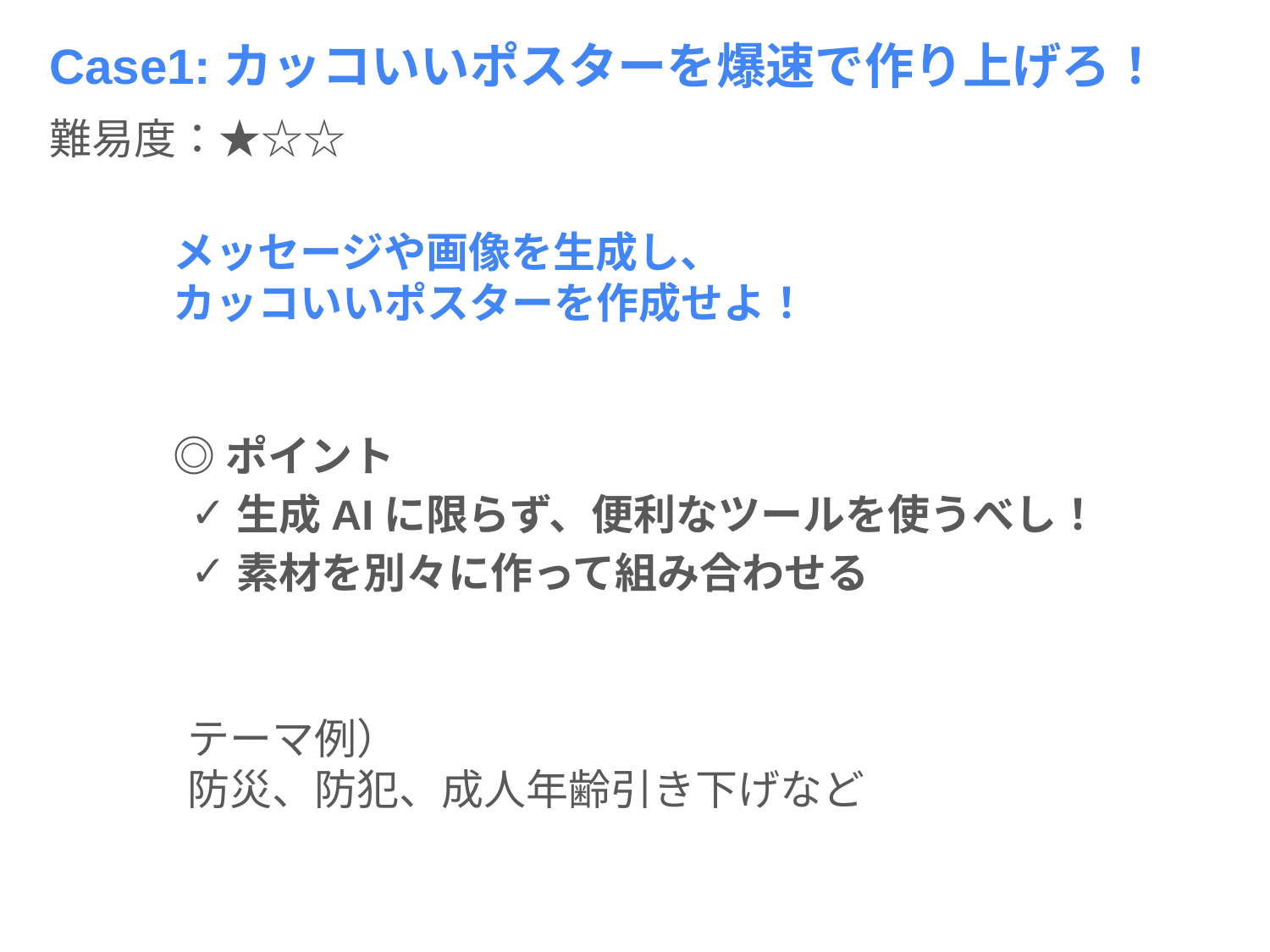

# Case1:カッコいいポスターを爆速で作り上げろ！
難易度：★☆☆
メッセージや画像を生成し、
カッコいいポスターを作成せよ！
◎ポイント
生成AIに限らず、便利なツールを使うべし！
素材を別々に作って組み合わせる
テーマ例）
防災、防犯、成人年齢引き下げなど